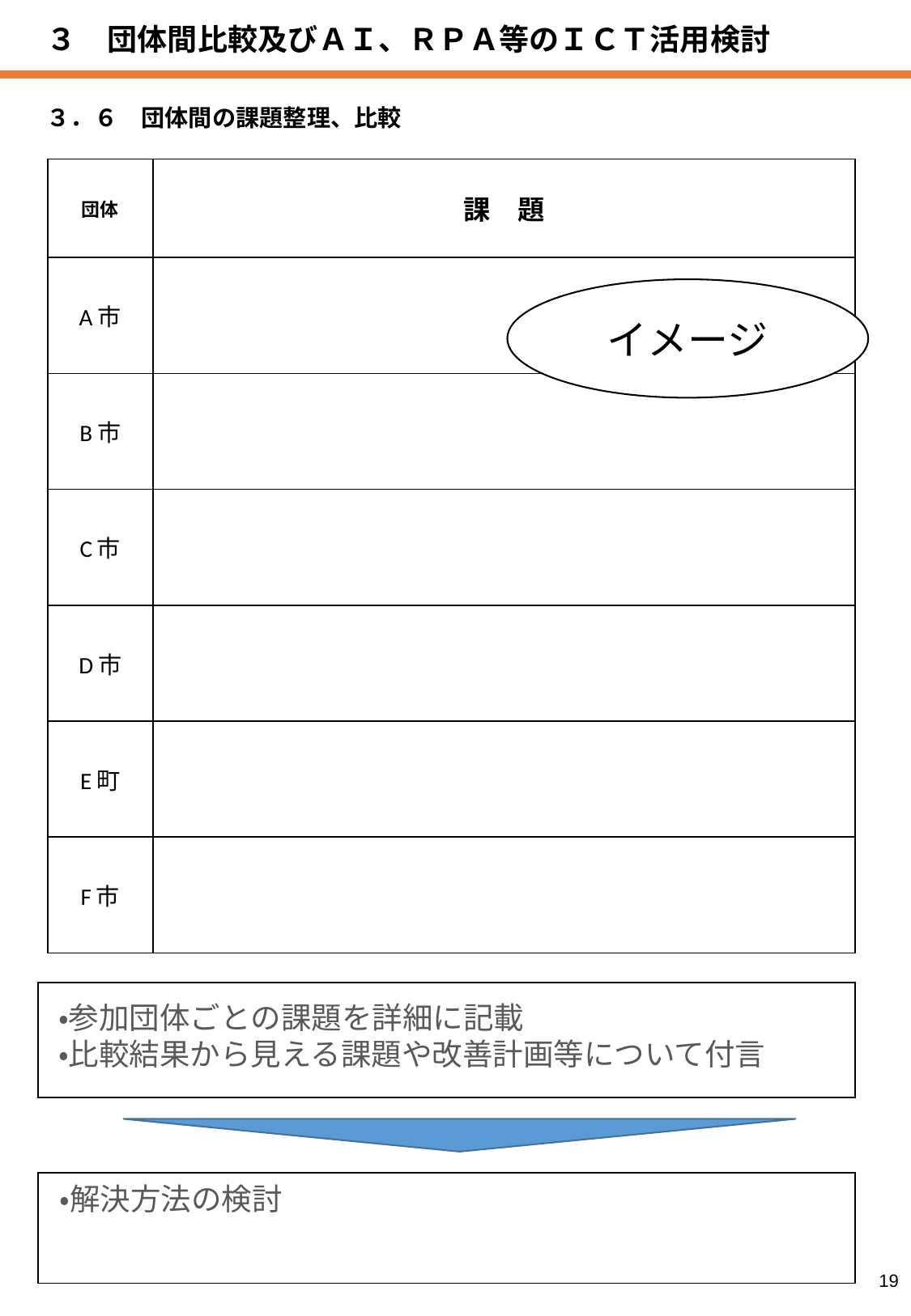

３　団体間比較及びＡＩ、ＲＰＡ等のＩＣＴ活用検討
３．６　団体間の課題整理、比較
| 団体 | 課　題 |
| --- | --- |
| A市 |  |
| B市 |  |
| C市 |  |
| D市 |  |
| E町 |  |
| F市 |  |
イメージ
|  |
| --- |
・参加団体ごとの課題を詳細に記載
・比較結果から見える課題や改善計画等について付言

|  |
| --- |
・解決方法の検討

19